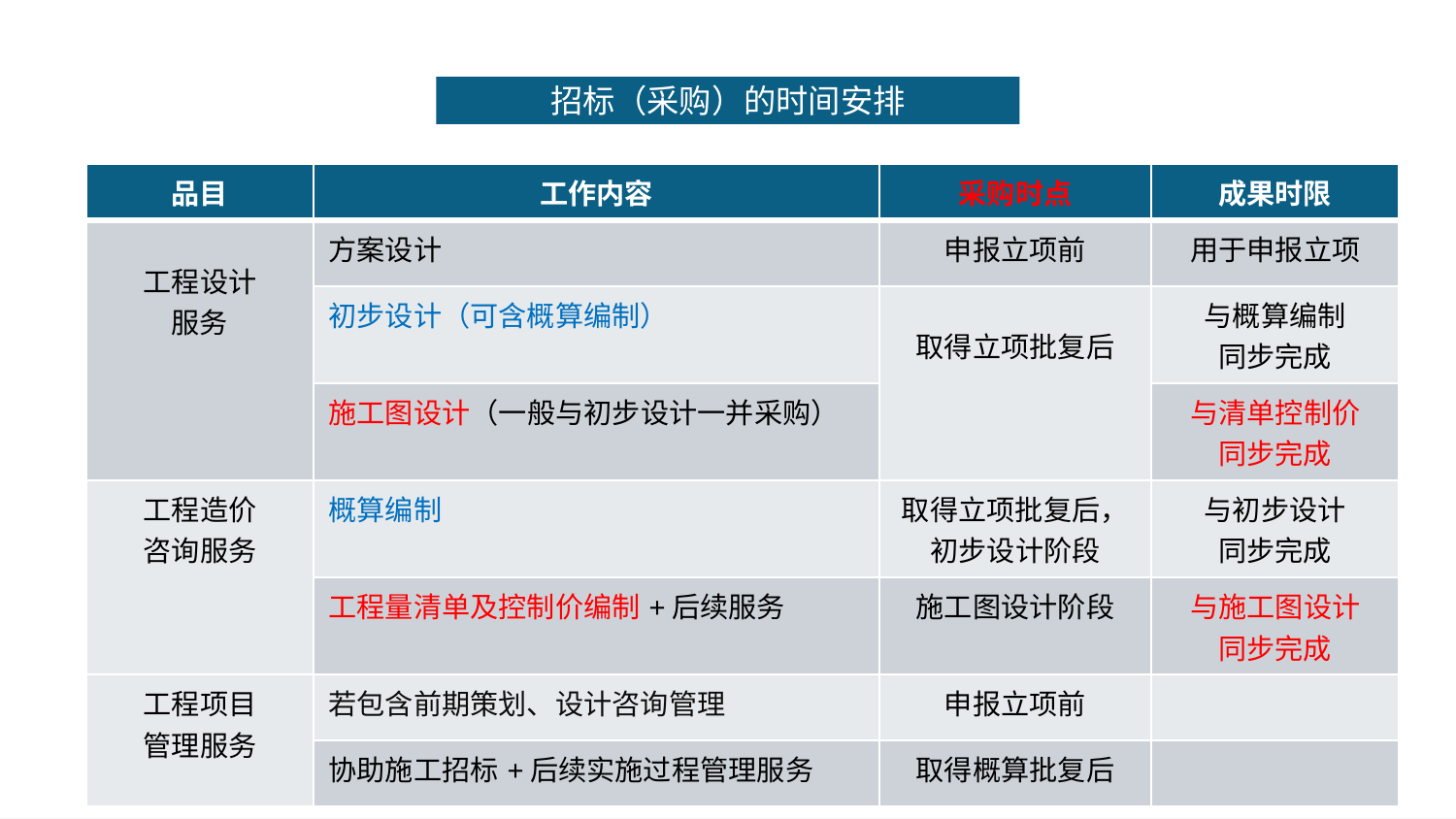

招标（采购）的时间安排
| 品目 | 工作内容 | 采购时点 | 成果时限 |
| --- | --- | --- | --- |
| 工程设计 服务 | 方案设计 | 申报立项前 | 用于申报立项 |
|  | 初步设计（可含概算编制） | 取得立项批复后 | 与概算编制 同步完成 |
|  | 施工图设计（一般与初步设计一并采购） |  | 与清单控制价 同步完成 |
| 工程造价 咨询服务 | 概算编制 | 取得立项批复后，初步设计阶段 | 与初步设计 同步完成 |
|  | 工程量清单及控制价编制+后续服务 | 施工图设计阶段 | 与施工图设计 同步完成 |
| 工程项目 管理服务 | 若包含前期策划、设计咨询管理 | 申报立项前 |  |
|  | 协助施工招标+后续实施过程管理服务 | 取得概算批复后 |  |